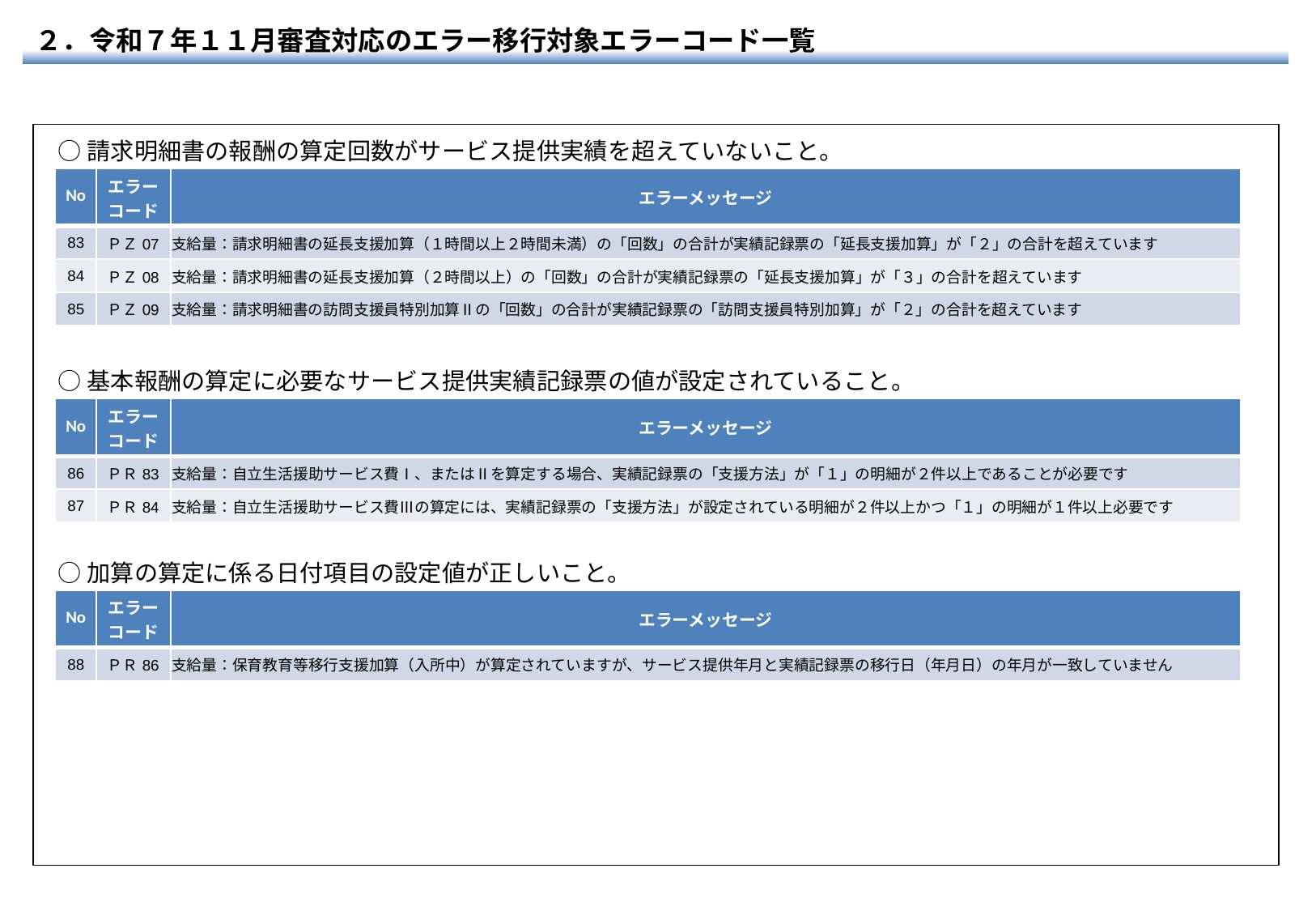

２．令和７年１１月審査対応のエラー移行対象エラーコード一覧

○請求明細書の報酬の算定回数がサービス提供実績を超えていないこと。

| No | エラー コード | エラーメッセージ |
| --- | --- | --- |
| 83 | ＰＺ07 | 支給量：請求明細書の延長支援加算（１時間以上２時間未満）の「回数」の合計が実績記録票の「延長支援加算」が「２」の合計を超えています |
| 84 | ＰＺ08 | 支給量：請求明細書の延長支援加算（２時間以上）の「回数」の合計が実績記録票の「延長支援加算」が「３」の合計を超えています |
| 85 | ＰＺ09 | 支給量：請求明細書の訪問支援員特別加算Ⅱの「回数」の合計が実績記録票の「訪問支援員特別加算」が「２」の合計を超えています |
○基本報酬の算定に必要なサービス提供実績記録票の値が設定されていること。

| No | エラー コード | エラーメッセージ |
| --- | --- | --- |
| 86 | ＰＲ83 | 支給量：自立生活援助サービス費Ⅰ、またはⅡを算定する場合、実績記録票の「支援方法」が「１」の明細が２件以上であることが必要です |
| 87 | ＰＲ84 | 支給量：自立生活援助サービス費Ⅲの算定には、実績記録票の「支援方法」が設定されている明細が２件以上かつ「１」の明細が１件以上必要です |
○加算の算定に係る日付項目の設定値が正しいこと。

| No | エラー コード | エラーメッセージ |
| --- | --- | --- |
| 88 | ＰＲ86 | 支給量：保育教育等移行支援加算（入所中）が算定されていますが、サービス提供年月と実績記録票の移行日（年月日）の年月が一致していません |